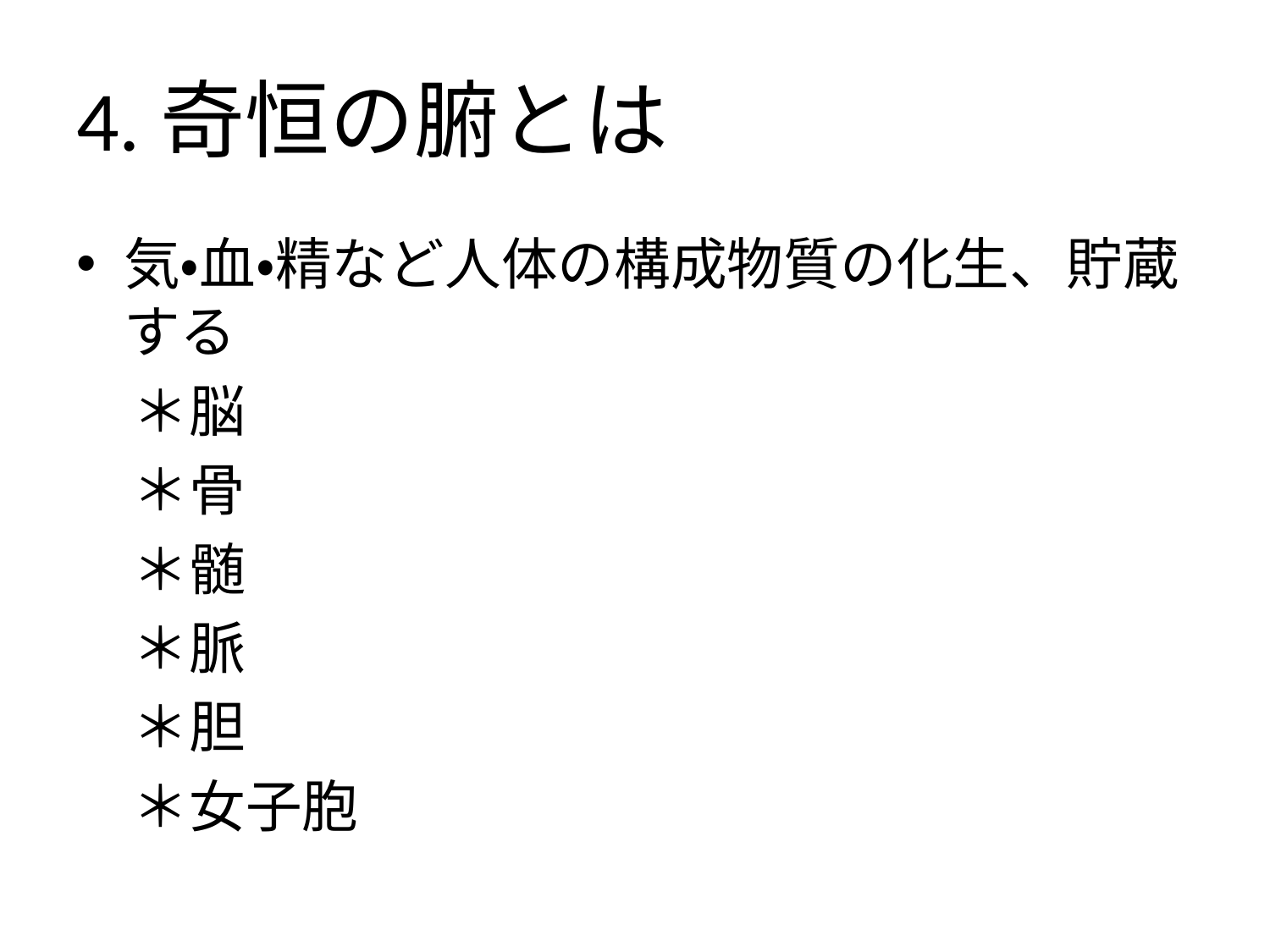

# 4.奇恒の腑とは
気・血・精など人体の構成物質の化生、貯蔵する
　＊脳
　＊骨
　＊髄
　＊脈
　＊胆
　＊女子胞